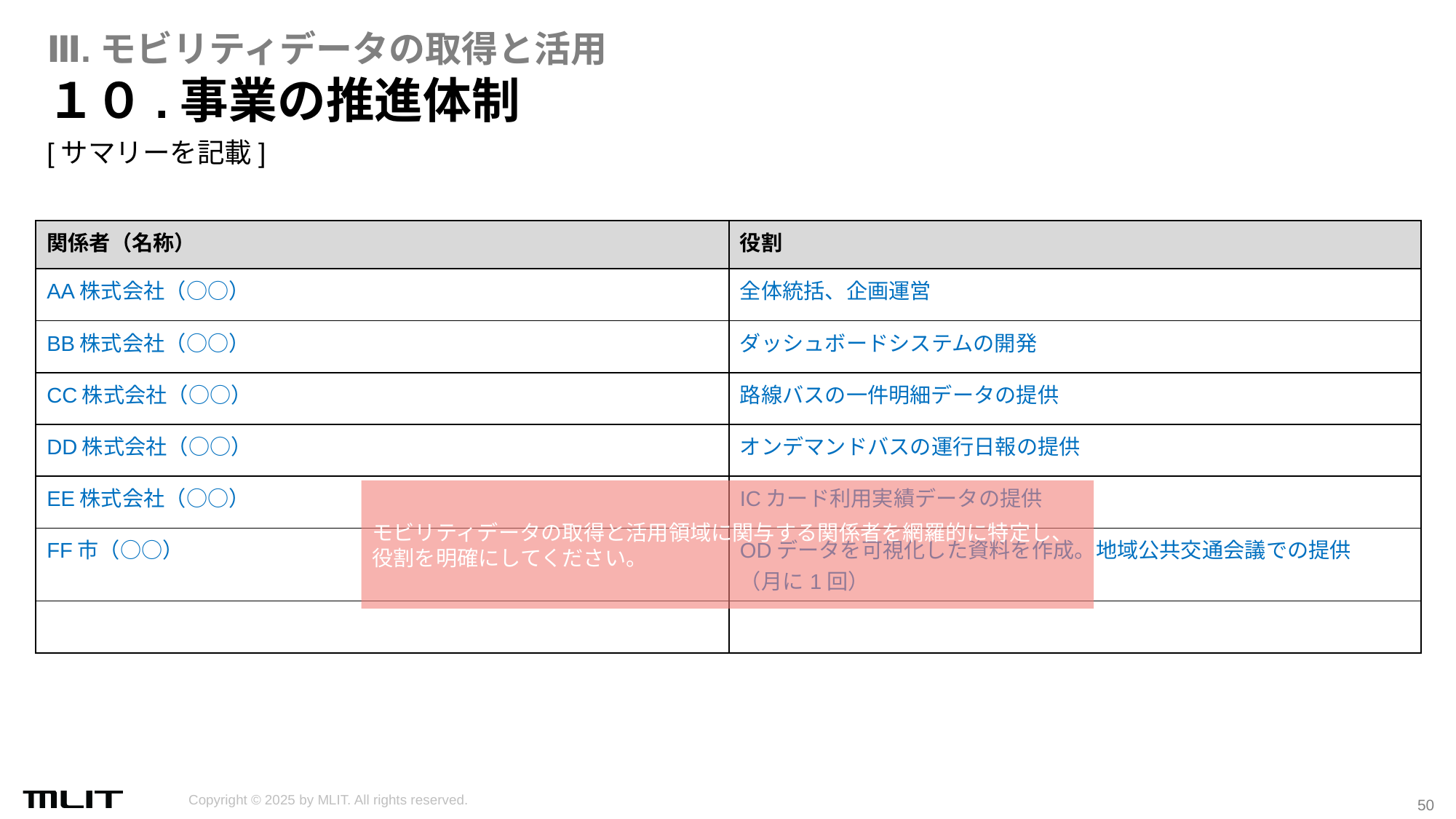

Ⅲ.モビリティデータの取得と活用
# １０.事業の推進体制
[サマリーを記載]
| 関係者（名称） | 役割 |
| --- | --- |
| AA株式会社（○○） | 全体統括、企画運営 |
| BB株式会社（○○） | ダッシュボードシステムの開発 |
| CC株式会社（○○） | 路線バスの一件明細データの提供 |
| DD株式会社（○○） | オンデマンドバスの運行日報の提供 |
| EE株式会社（○○） | ICカード利用実績データの提供 |
| FF市（○○） | ODデータを可視化した資料を作成。地域公共交通会議での提供 （月に1回） |
|  |  |
モビリティデータの取得と活用領域に関与する関係者を網羅的に特定し、役割を明確にしてください。​